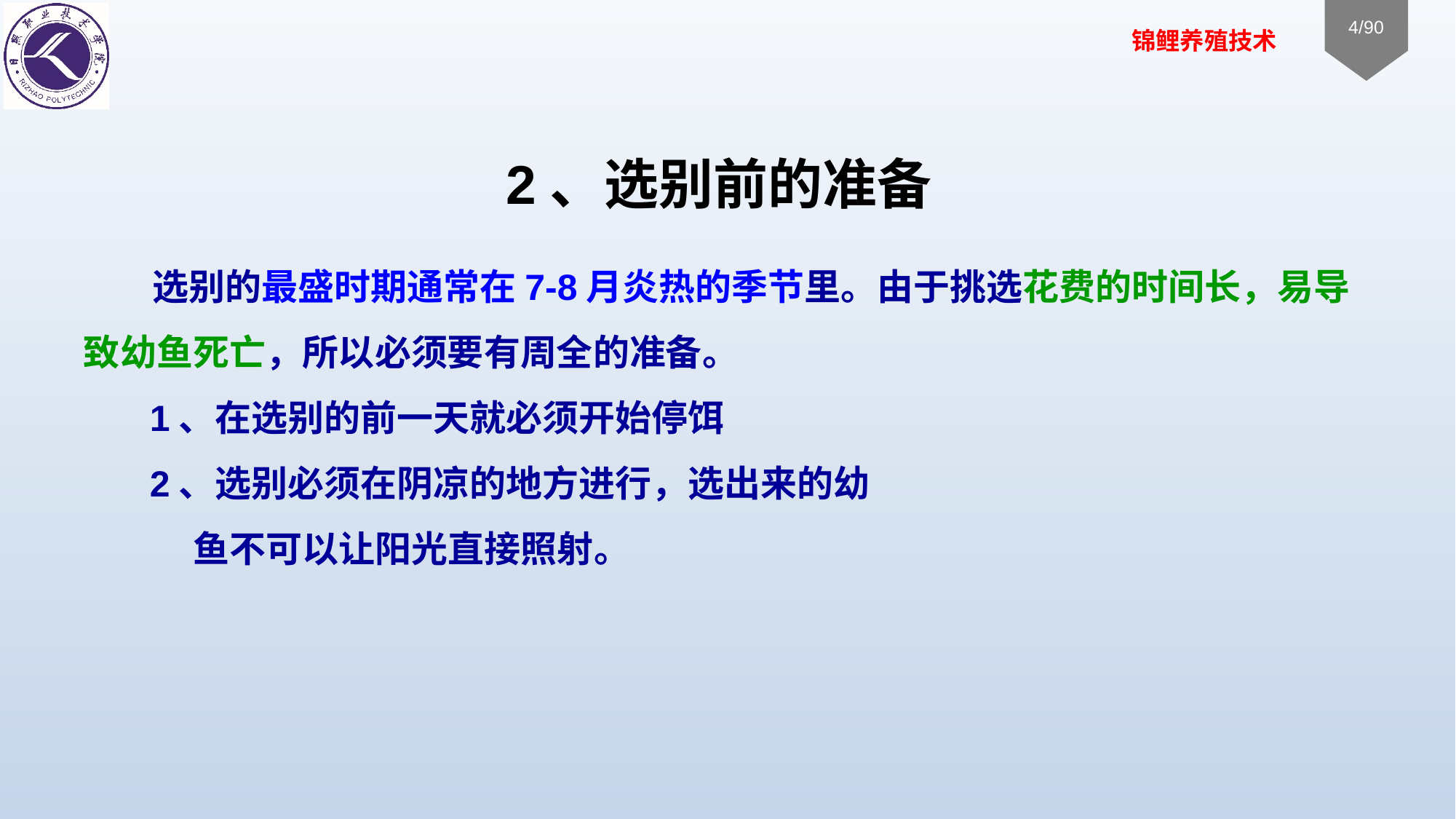

# 2、选别前的准备
   选别的最盛时期通常在7-8月炎热的季节里。由于挑选花费的时间长，易导致幼鱼死亡，所以必须要有周全的准备。
   1、在选别的前一天就必须开始停饵
   2、选别必须在阴凉的地方进行，选出来的幼
        鱼不可以让阳光直接照射。